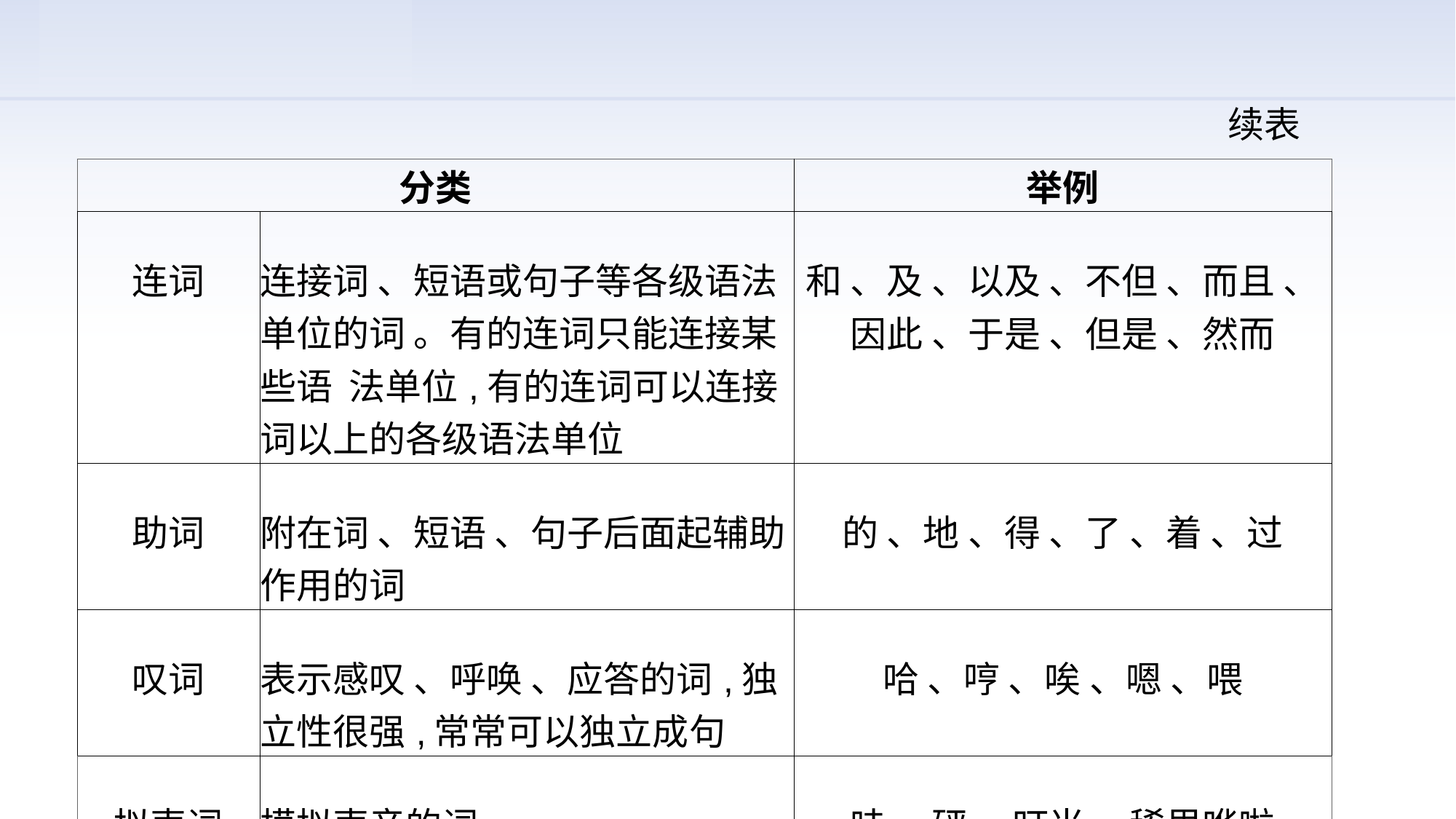

续表
| 分类 |  | 举例 |
| --- | --- | --- |
| 连词 | 连接词 、短语或句子等各级语法单位的词 。有的连词只能连接某些语 法单位,有的连词可以连接词以上的各级语法单位 | 和 、及 、以及 、不但 、而且 、因此 、于是 、但是 、然而 |
| 助词 | 附在词 、短语 、句子后面起辅助作用的词 | 的 、地 、得 、了 、着 、过 |
| 叹词 | 表示感叹 、呼唤 、应答的词,独立性很强,常常可以独立成句 | 哈 、哼 、唉 、嗯 、喂 |
| 拟声词 | 模拟声音的词 | 哇 、砰 、叮当 、稀里哗啦 |